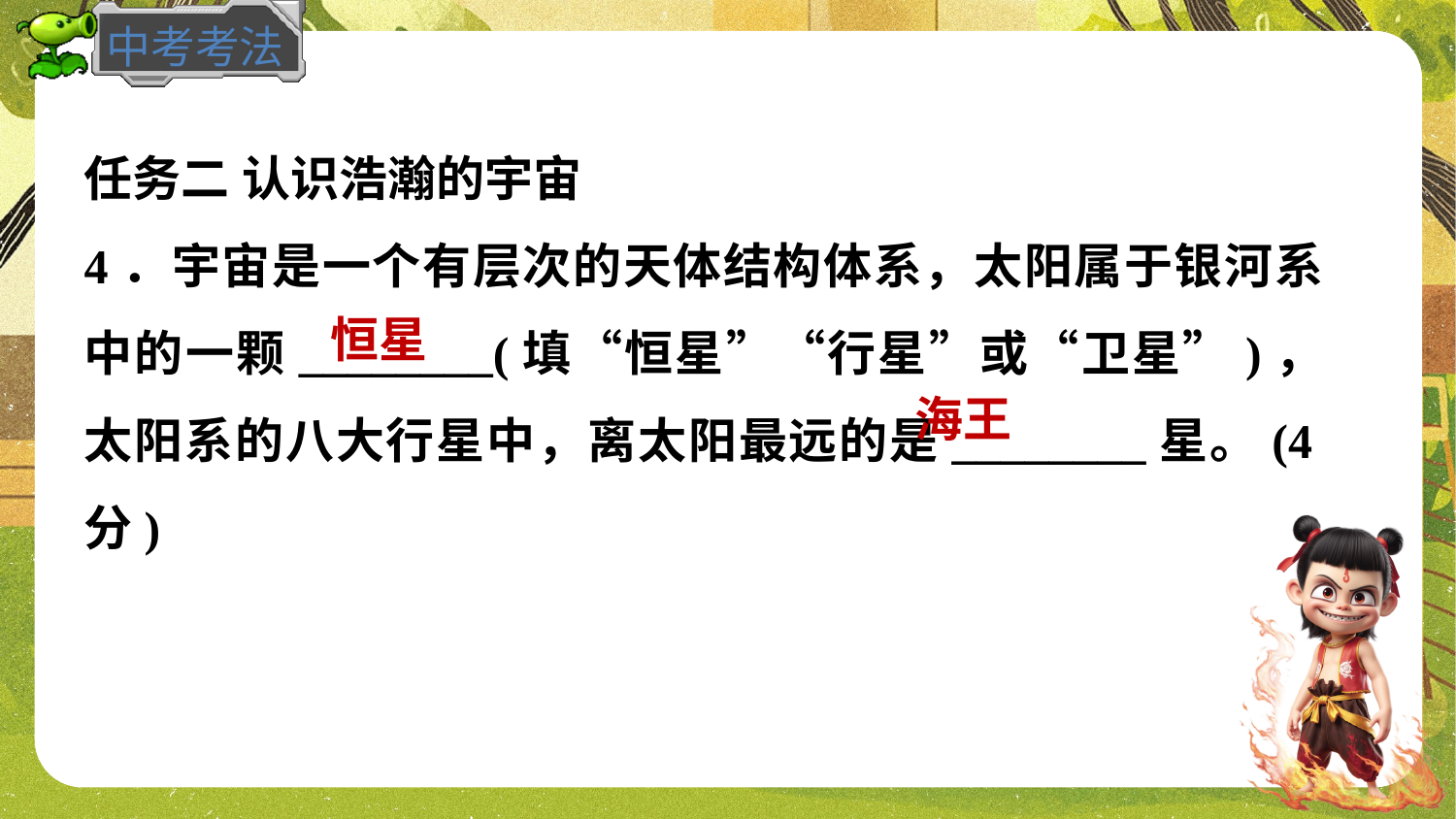

任务二 认识浩瀚的宇宙
4．宇宙是一个有层次的天体结构体系，太阳属于银河系中的一颗________(填“恒星”“行星”或“卫星”)，太阳系的八大行星中，离太阳最远的是________星。(4分)
恒星
海王